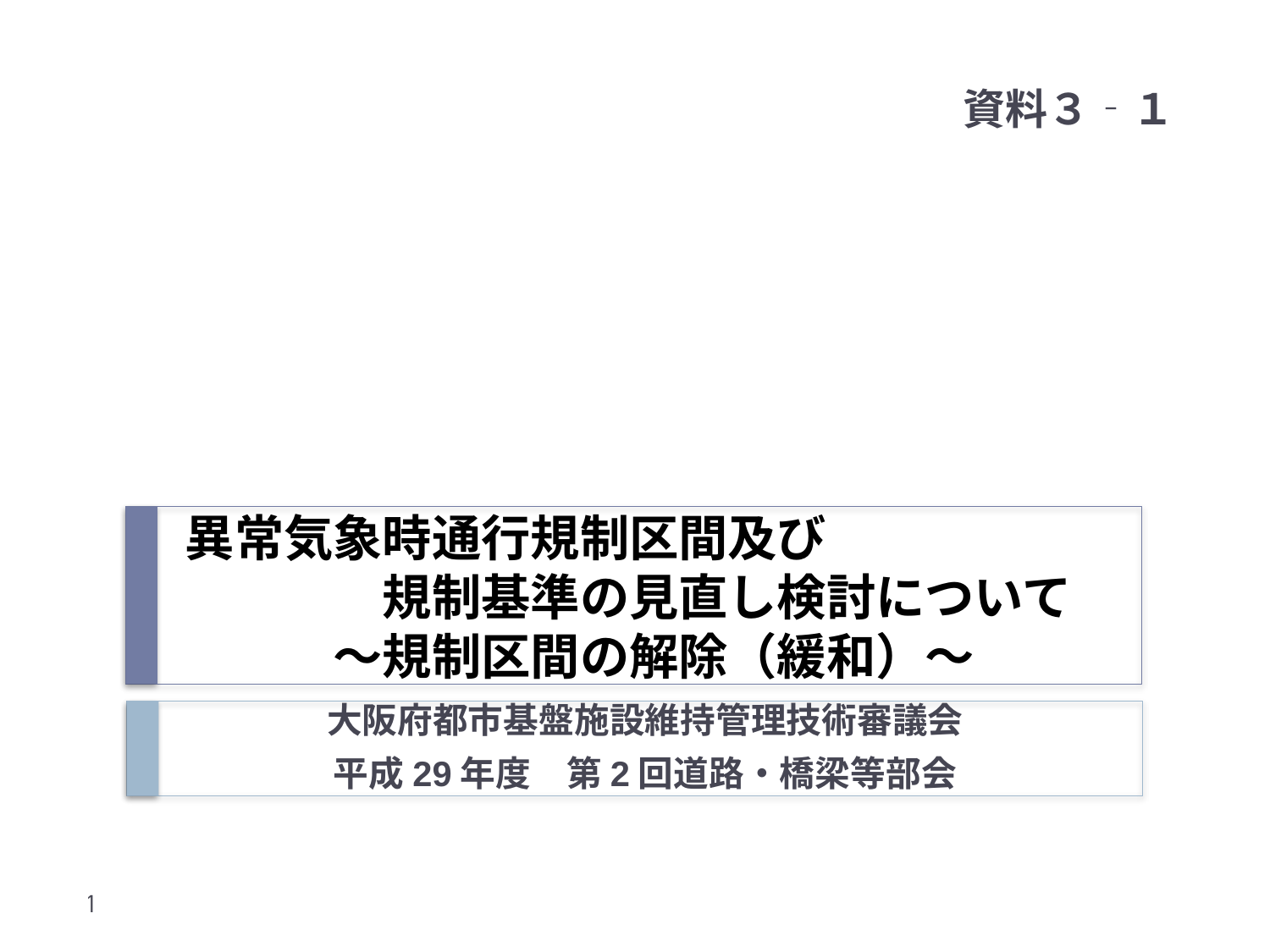

資料３‐１
異常気象時通行規制区間及び
　　　　規制基準の見直し検討について
　　　～規制区間の解除（緩和）～
大阪府都市基盤施設維持管理技術審議会
平成29年度　第2回道路・橋梁等部会
1